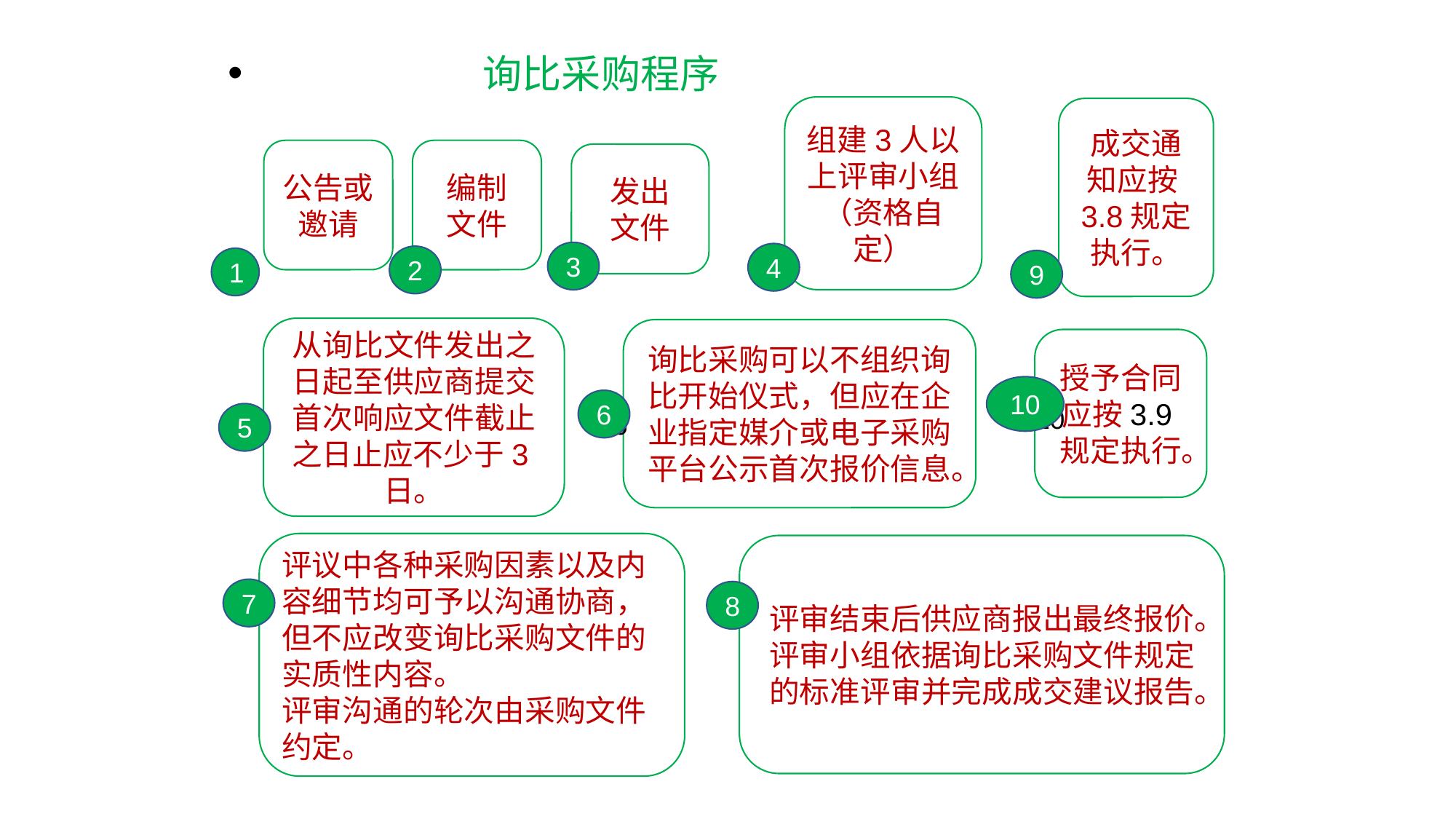

询比采购程序

组建3人以上评审小组（资格自定）
成交通知应按3.8规定执行。
公告或邀请
编制
文件
发出
文件
3
4
4
2
1
2
9
3
9
1

从询比文件发出之日起至供应商提交首次响应文件截止之日止应不少于3日。

询比采购可以不组织询比开始仪式，但应在企业指定媒介或电子采购平台公示首次报价信息。
授予合同应按3.9规定执行。
10
6
10
5
6
5

评议中各种采购因素以及内容细节均可予以沟通协商，但不应改变询比采购文件的实质性内容。
评审沟通的轮次由采购文件约定。

评审结束后供应商报出最终报价。
评审小组依据询比采购文件规定的标准评审并完成成交建议报告。
7
7
8
8